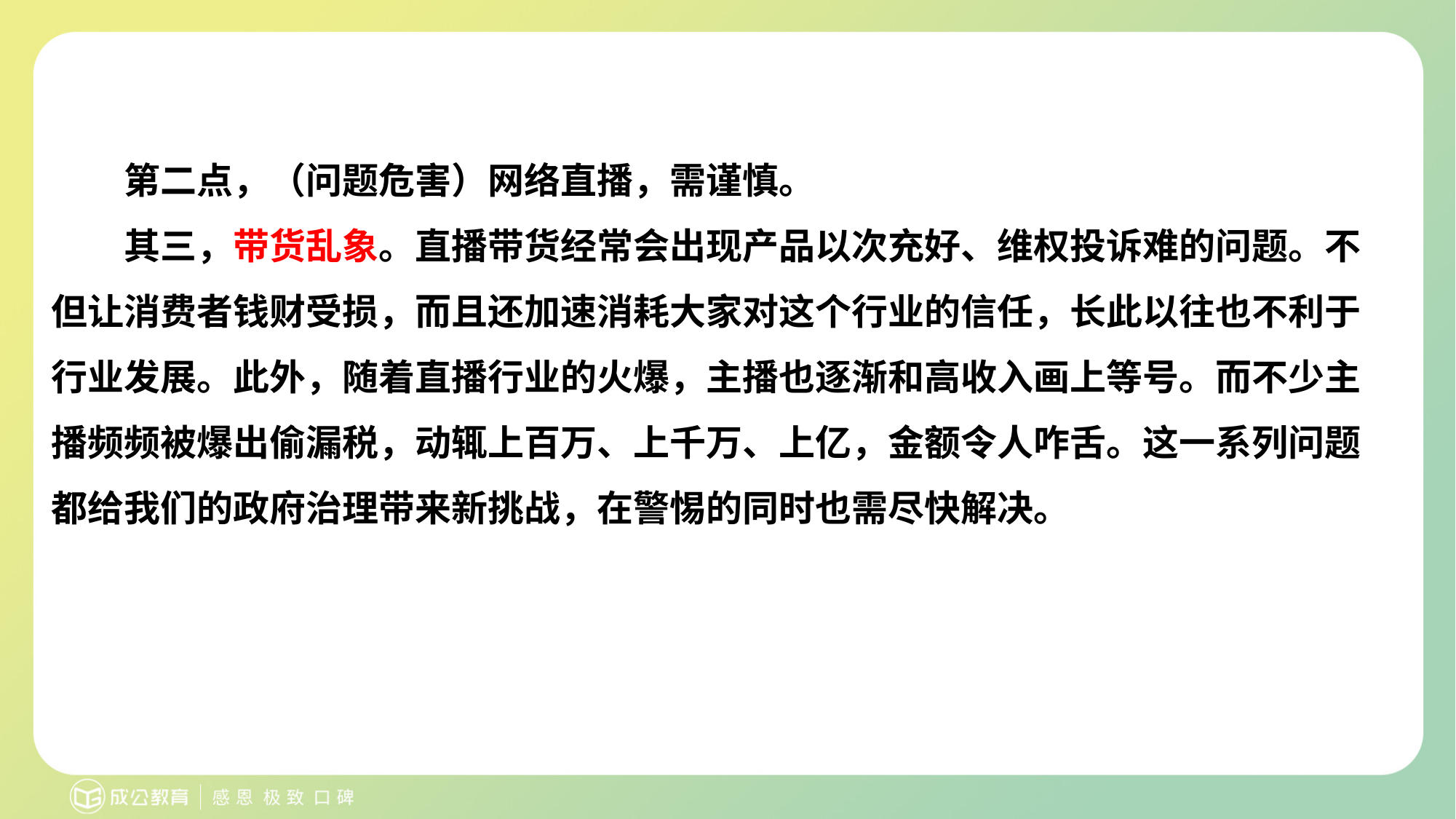

第二点，（问题危害）网络直播，需谨慎。
其三，带货乱象。直播带货经常会出现产品以次充好、维权投诉难的问题。不但让消费者钱财受损，而且还加速消耗大家对这个行业的信任，长此以往也不利于行业发展。此外，随着直播行业的火爆，主播也逐渐和高收入画上等号。而不少主播频频被爆出偷漏税，动辄上百万、上千万、上亿，金额令人咋舌。这一系列问题都给我们的政府治理带来新挑战，在警惕的同时也需尽快解决。